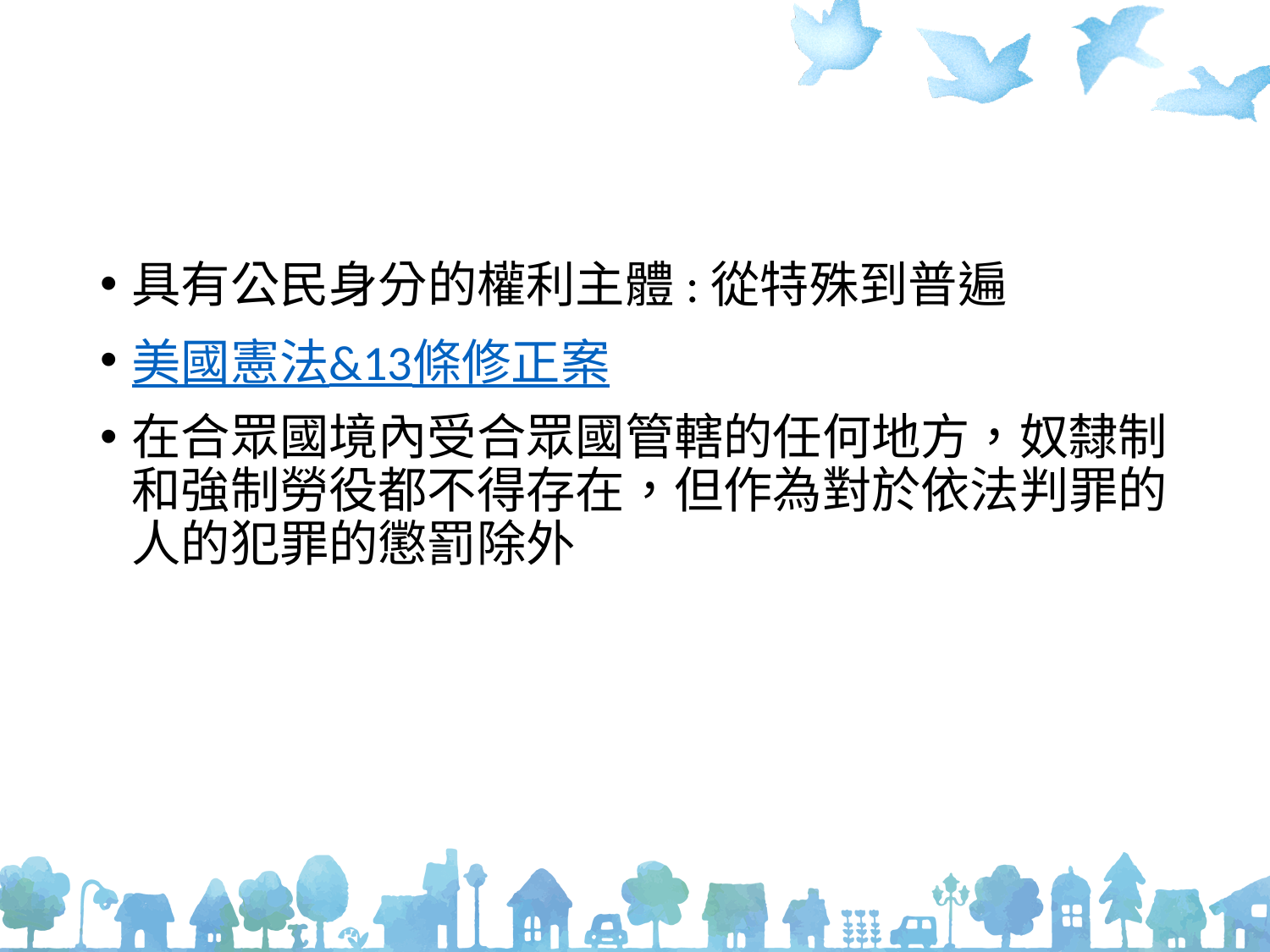

#
具有公民身分的權利主體:從特殊到普遍
美國憲法&13條修正案
在合眾國境內受合眾國管轄的任何地方，奴隸制和強制勞役都不得存在，但作為對於依法判罪的人的犯罪的懲罰除外